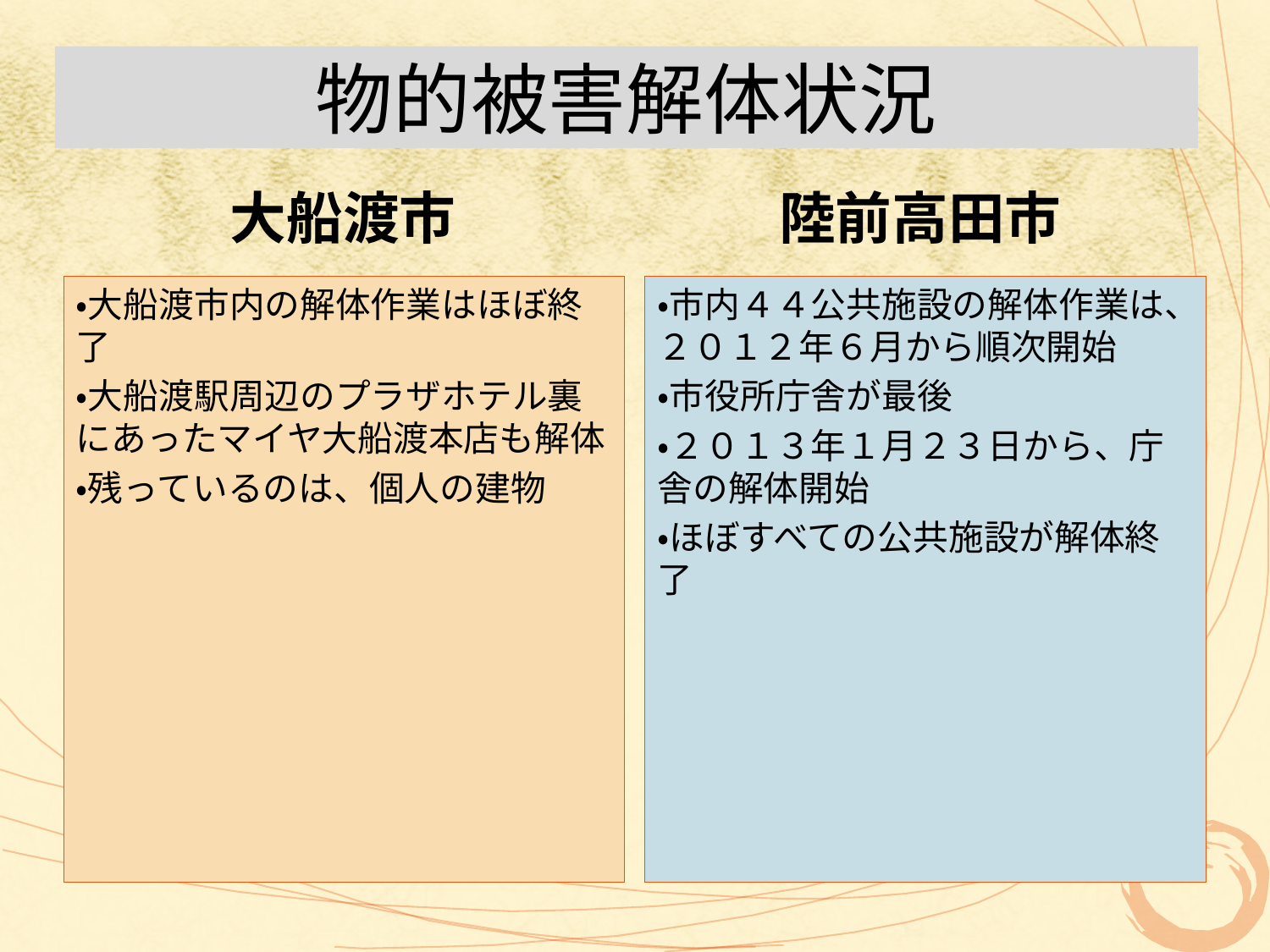

# 物的被害解体状況
大船渡市
陸前高田市
・大船渡市内の解体作業はほぼ終了
・大船渡駅周辺のプラザホテル裏にあったマイヤ大船渡本店も解体
・残っているのは、個人の建物

・市内４４公共施設の解体作業は、２０１２年６月から順次開始
・市役所庁舎が最後
・２０１３年１月２３日から、庁舎の解体開始
・ほぼすべての公共施設が解体終了